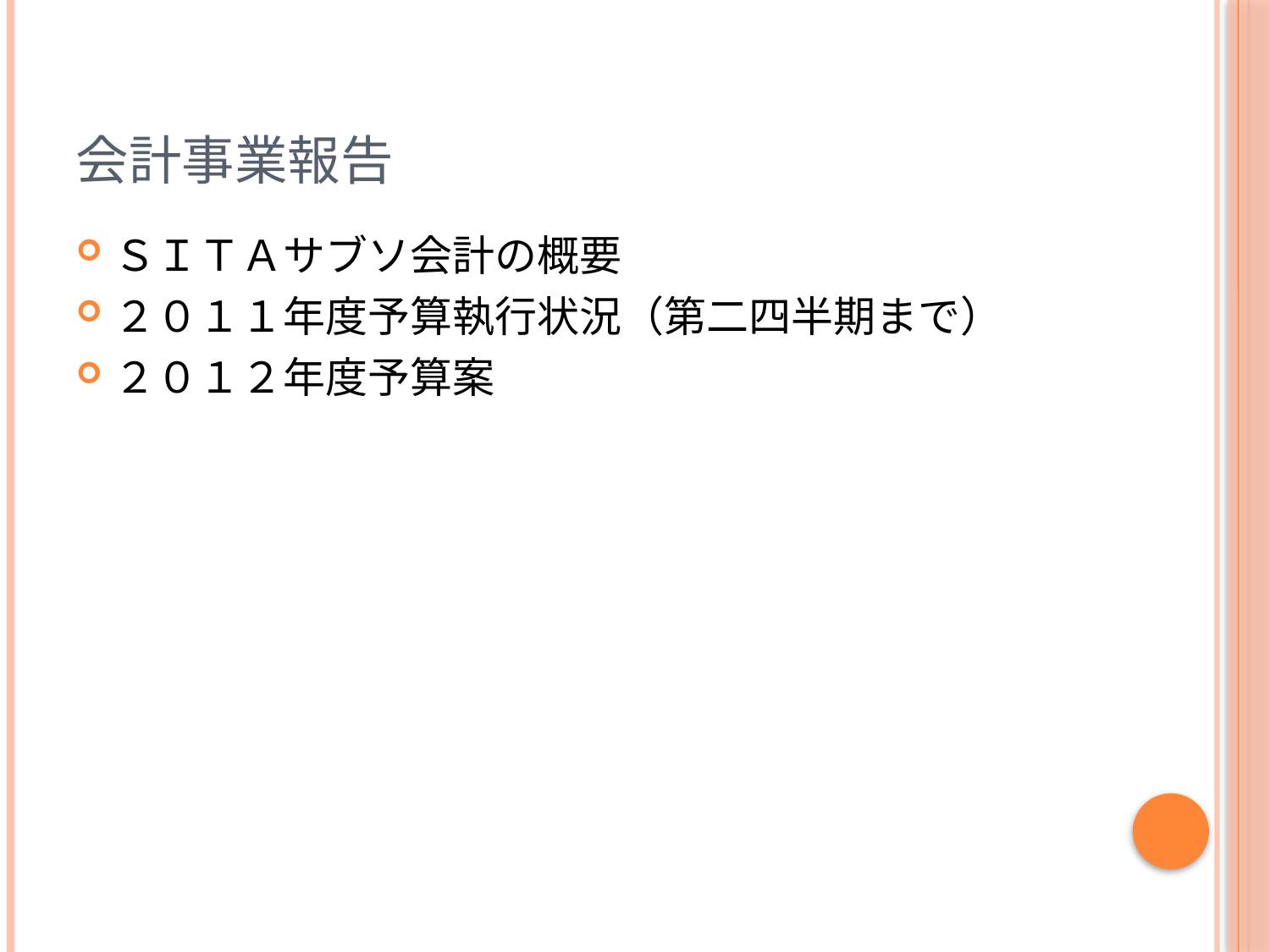

# 会計事業報告
ＳＩＴＡサブソ会計の概要
２０１１年度予算執行状況（第二四半期まで）
２０１２年度予算案